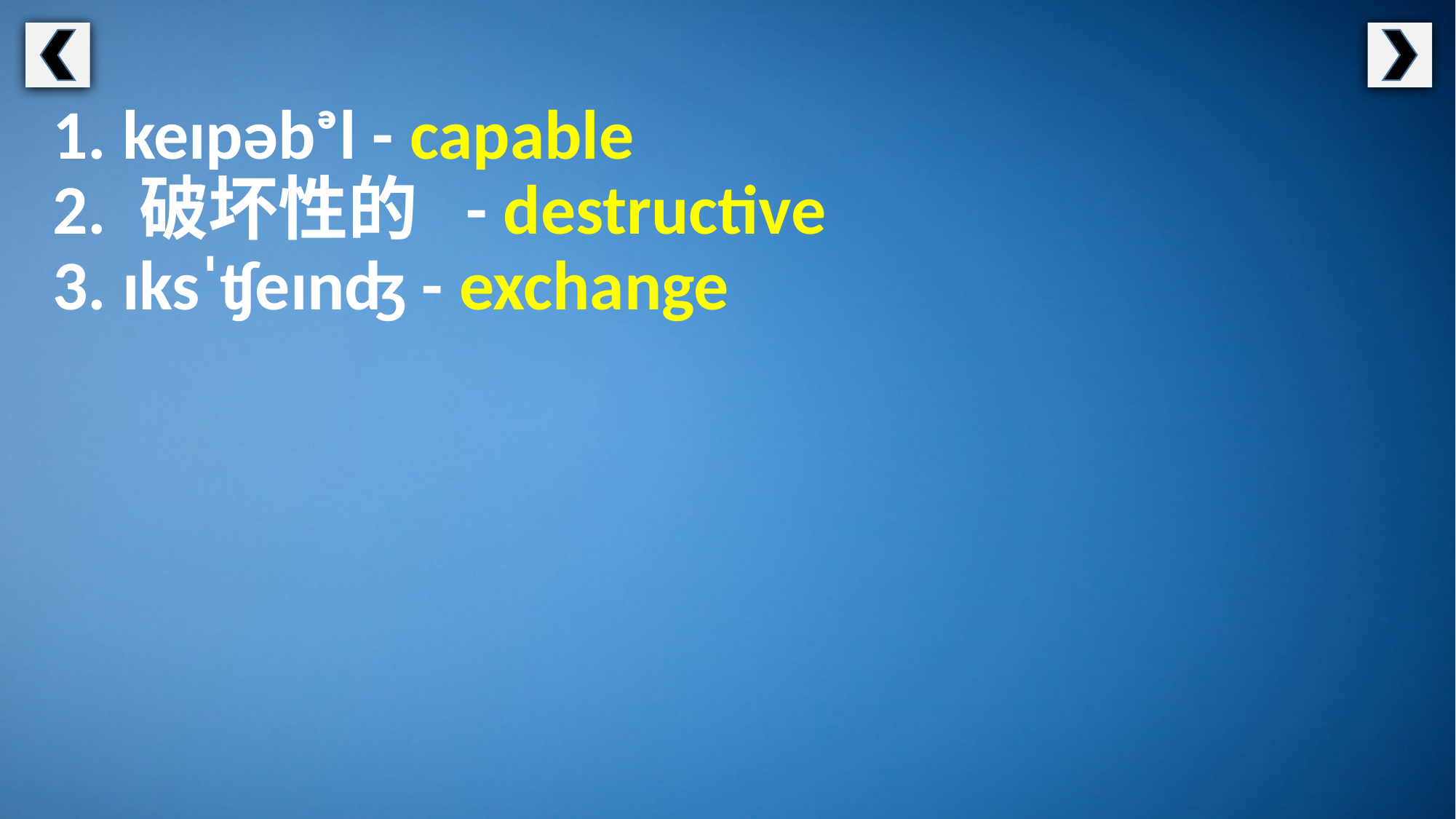

1. keɪpəbᵊl - capable
2. 破坏性的  - destructive
3. ɪksˈʧeɪnʤ - exchange